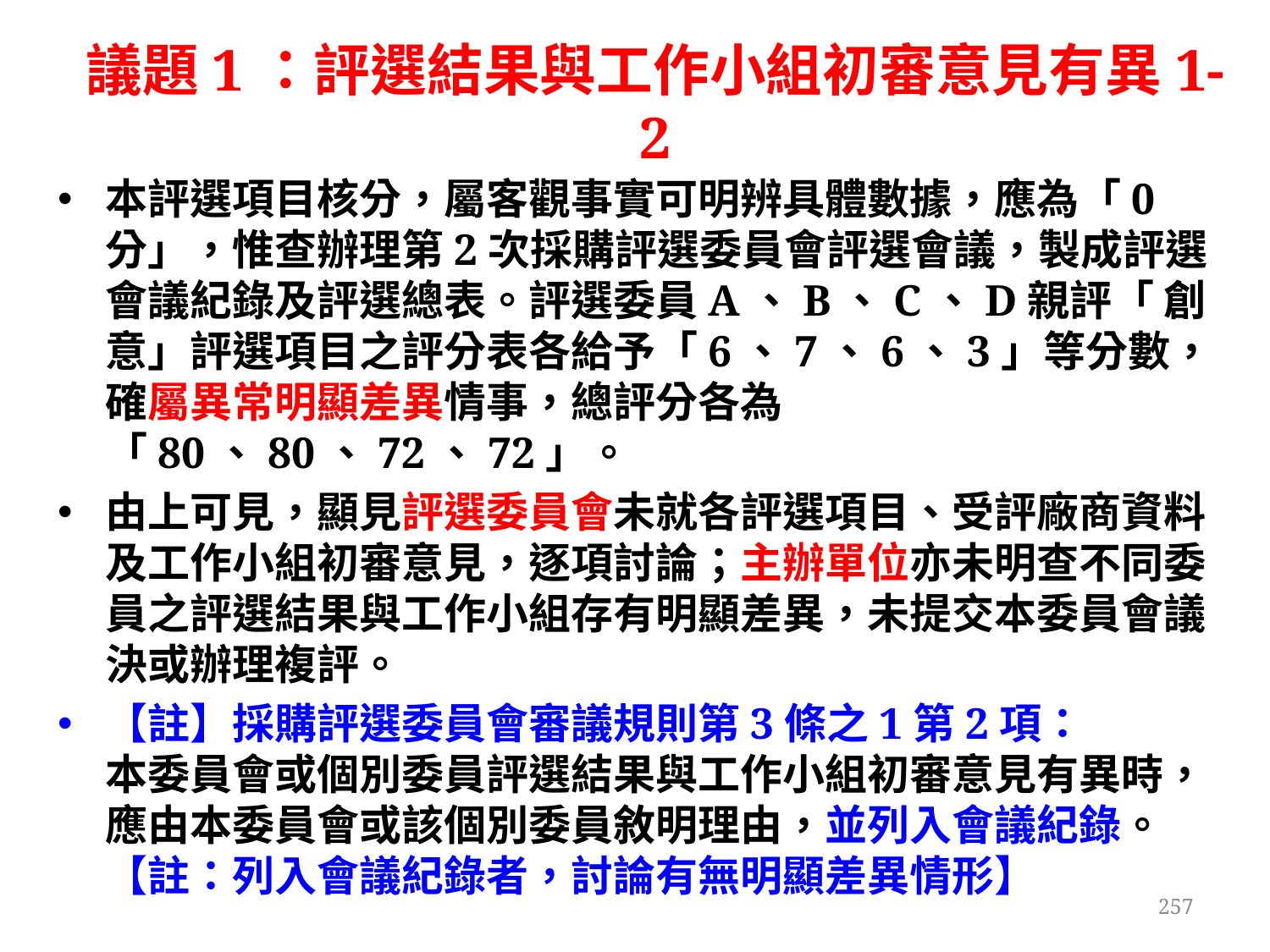

# 議題1：評選結果與工作小組初審意見有異1-2
本評選項目核分，屬客觀事實可明辨具體數據，應為「0分」，惟查辦理第2次採購評選委員會評選會議，製成評選會議紀錄及評選總表。評選委員A、B、C、D親評「 創意」評選項目之評分表各給予「6、7、6、3」等分數，確屬異常明顯差異情事，總評分各為「80、80、72、72」。
由上可見，顯見評選委員會未就各評選項目、受評廠商資料及工作小組初審意見，逐項討論；主辦單位亦未明查不同委員之評選結果與工作小組存有明顯差異，未提交本委員會議決或辦理複評。
【註】採購評選委員會審議規則第3條之1第2項：
本委員會或個別委員評選結果與工作小組初審意見有異時，應由本委員會或該個別委員敘明理由，並列入會議紀錄。
【註：列入會議紀錄者，討論有無明顯差異情形】
257